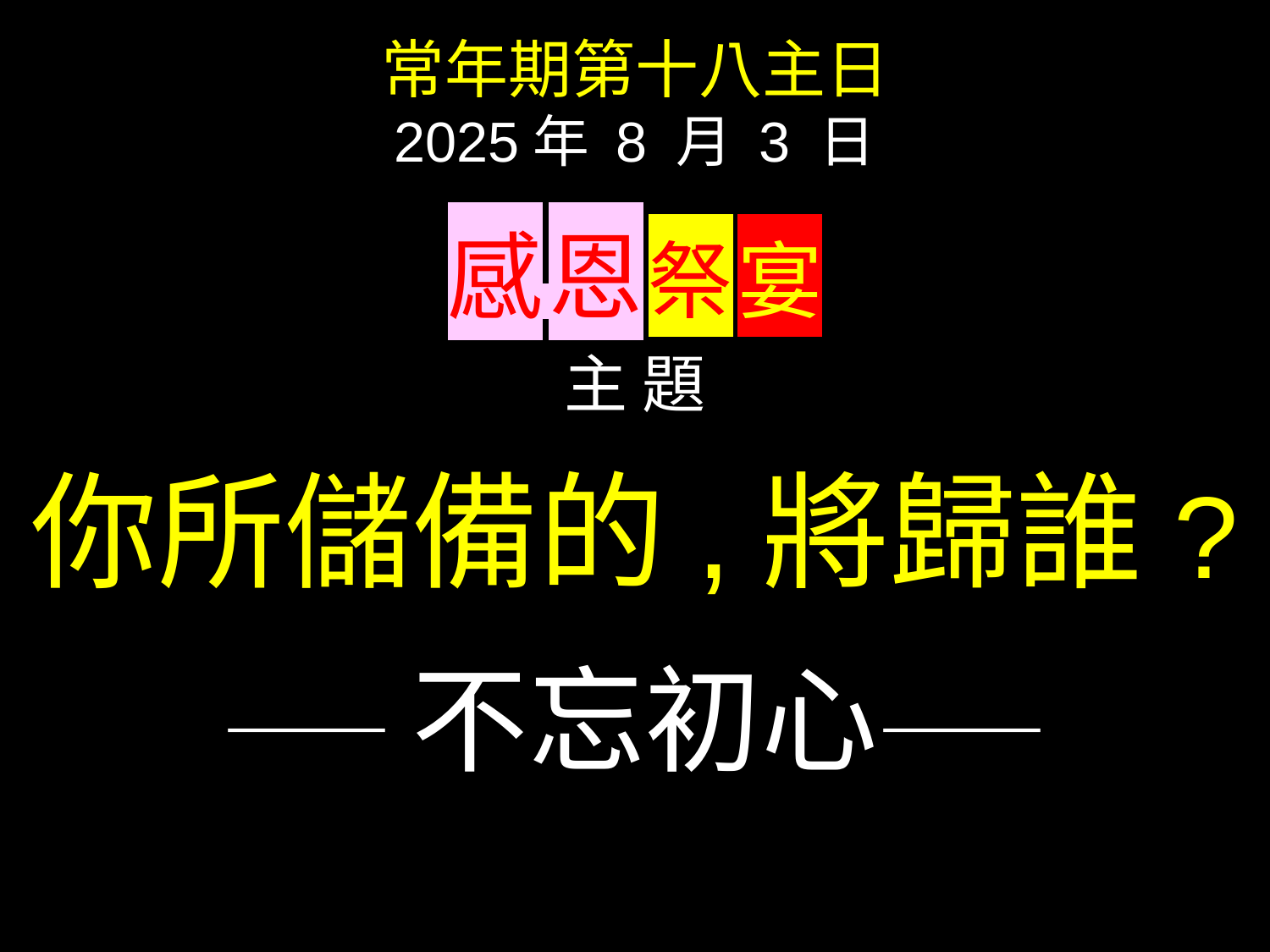

常年期第十八主日
2025年 8 月 3 日

感 恩 祭 宴

主 題
你所儲備的,將歸誰?
——不忘初心——